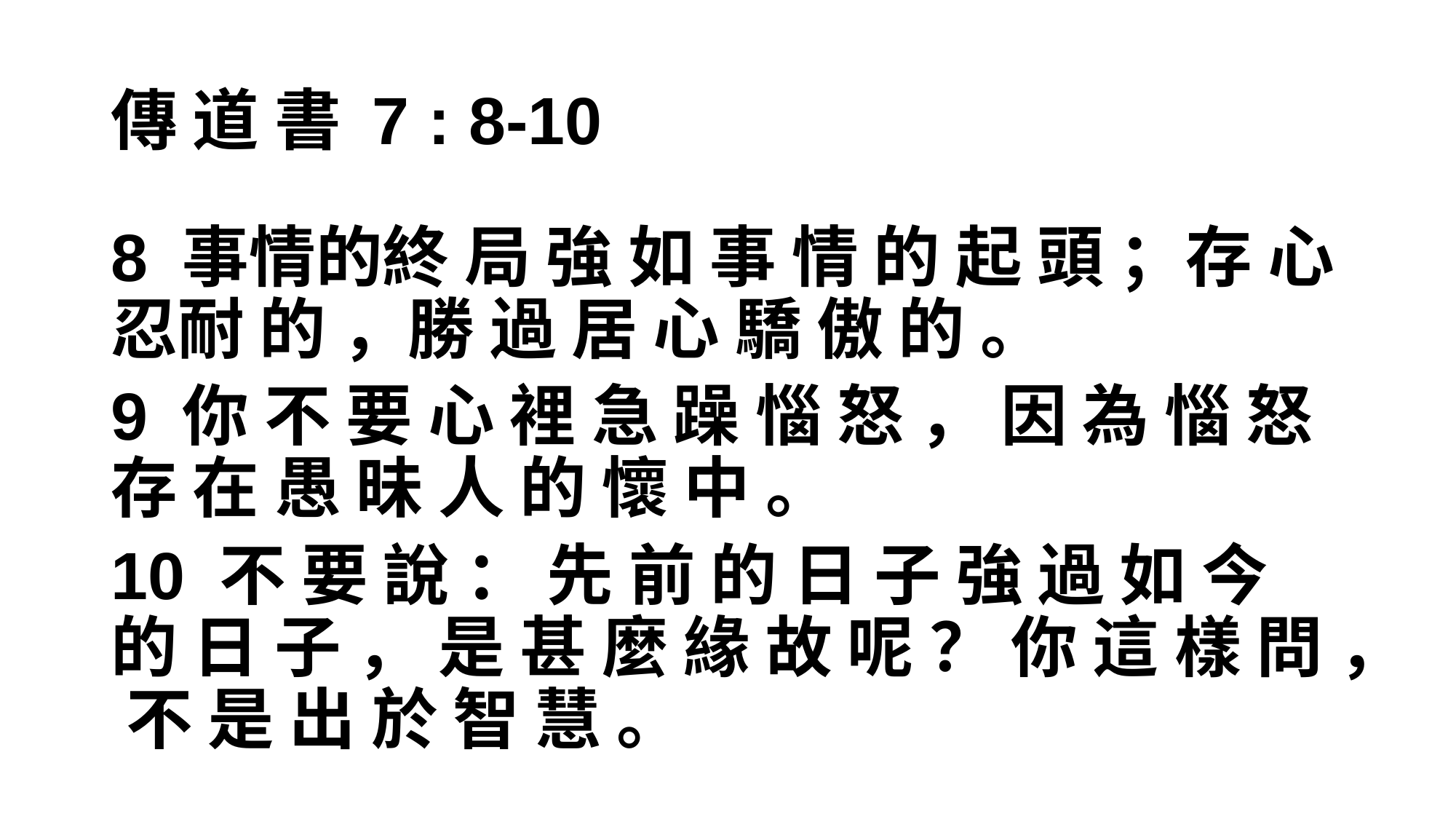

# 傳 道 書 7 : 8-10
8 事情的終 局 強 如 事 情 的 起 頭 ；存 心忍耐 的 ，勝 過 居 心 驕 傲 的 。
9 你 不 要 心 裡 急 躁 惱 怒 ， 因 為 惱 怒 存 在 愚 昧 人 的 懷 中 。
10 不 要 說 ： 先 前 的 日 子 強 過 如 今 的 日 子 ， 是 甚 麼 緣 故 呢 ？ 你 這 樣 問 ， 不 是 出 於 智 慧 。